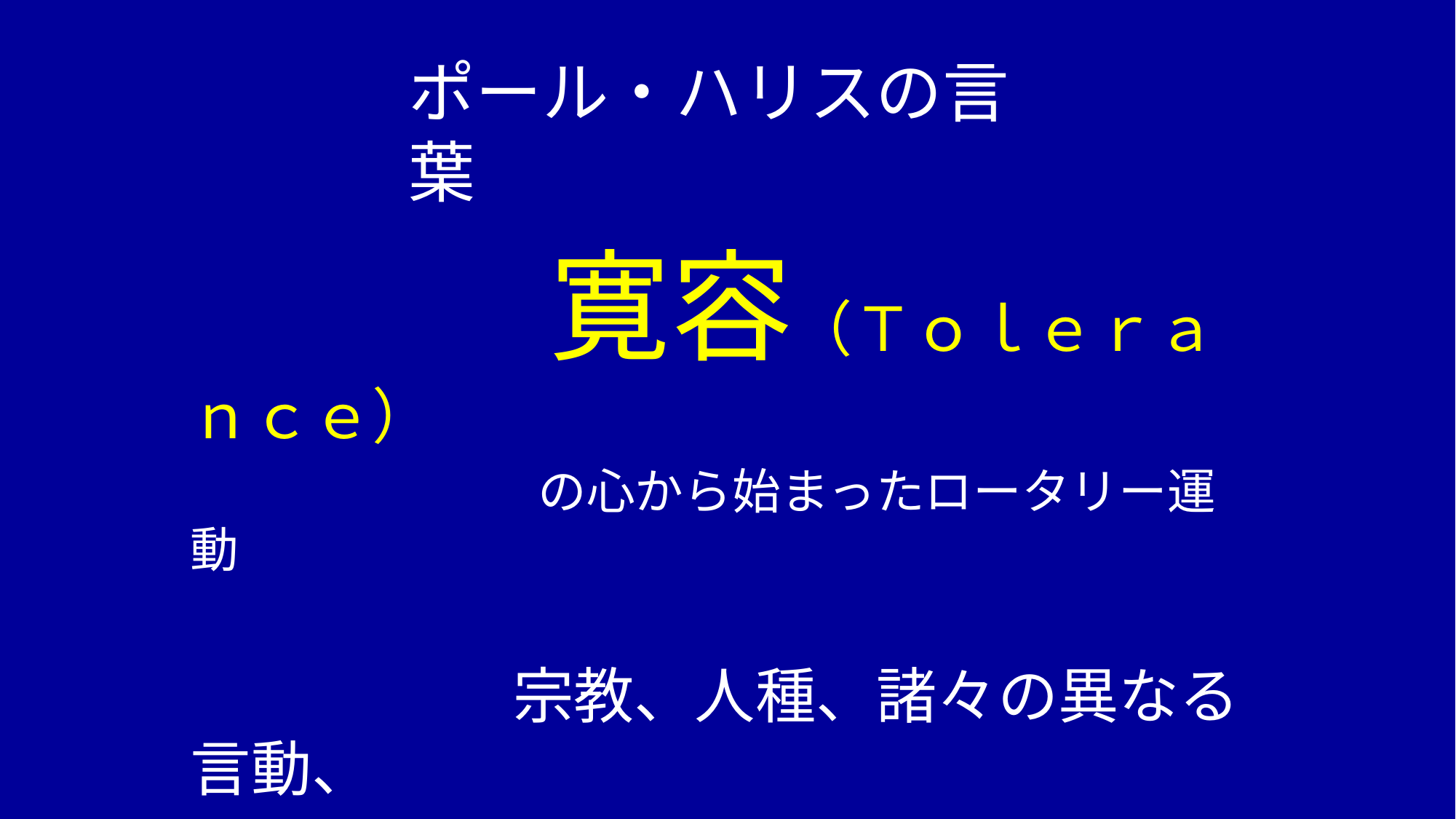

# ポール・ハリスの言葉
　　　寛容（Ｔｏｌｅｒａｎｃｅ）
　　　　　　　　の心から始まったロータリー運動

　　　　　　宗教、人種、諸々の異なる言動、
　　　　　　異なる行動に対する寛大な心